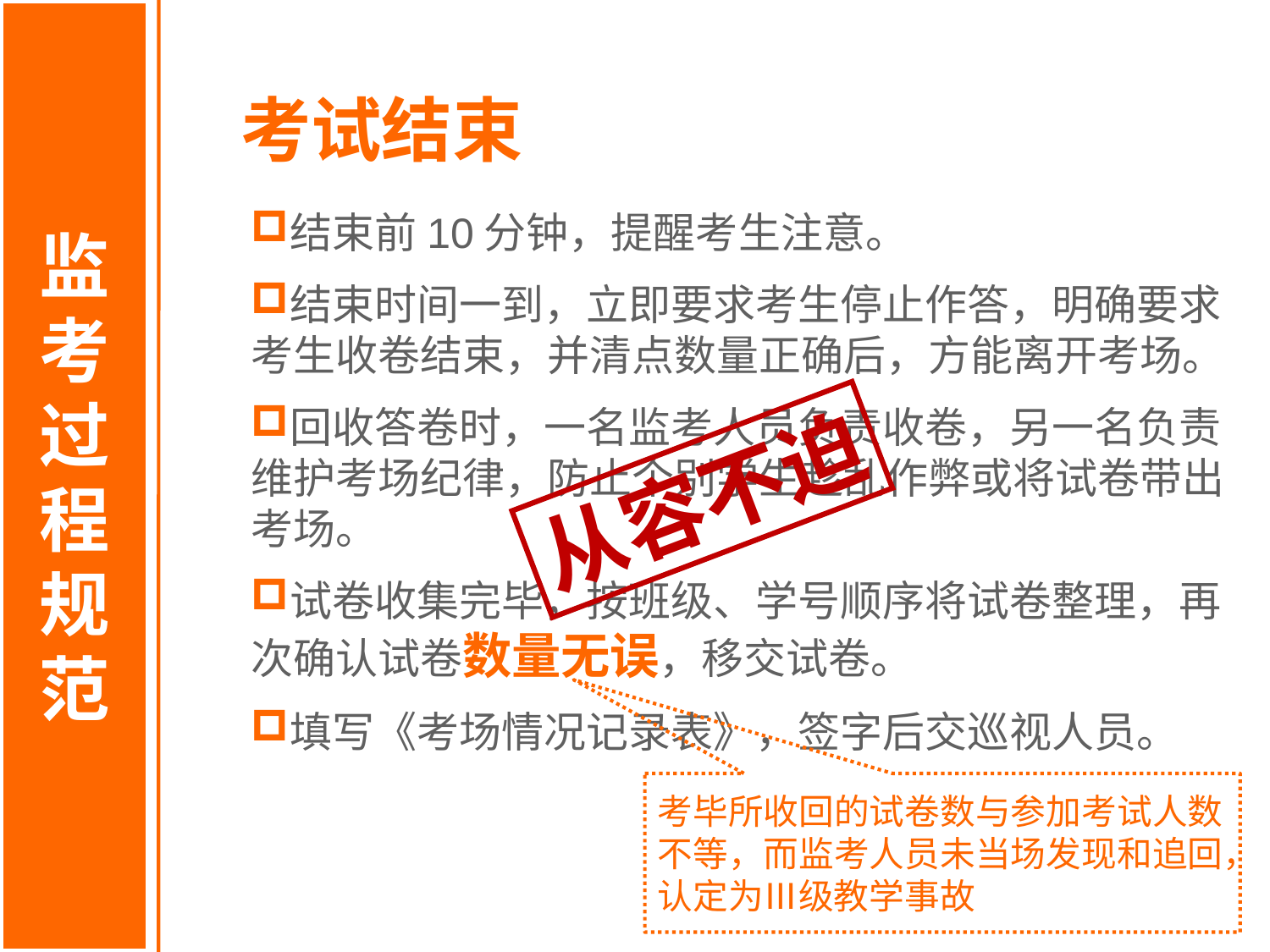

监考过程
规范
考试结束
结束前10分钟，提醒考生注意。
结束时间一到，立即要求考生停止作答，明确要求考生收卷结束，并清点数量正确后，方能离开考场。
回收答卷时，一名监考人员负责收卷，另一名负责维护考场纪律，防止个别学生趁乱作弊或将试卷带出考场。
试卷收集完毕，按班级、学号顺序将试卷整理，再次确认试卷数量无误，移交试卷。
填写《考场情况记录表》，签字后交巡视人员。
从容不迫
考毕所收回的试卷数与参加考试人数不等，而监考人员未当场发现和追回，认定为Ⅲ级教学事故